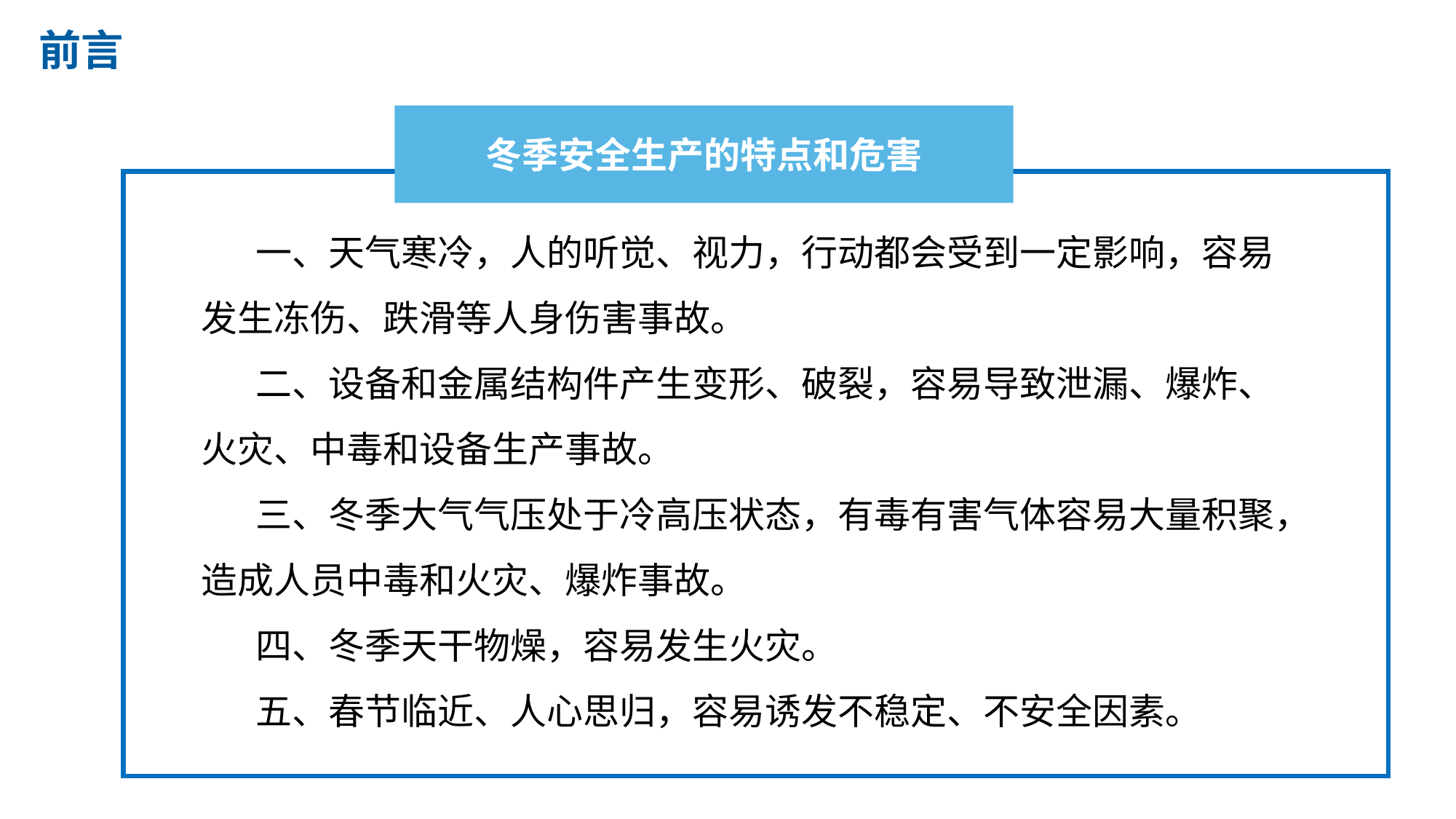

前言
冬季安全生产的特点和危害

一、天气寒冷，人的听觉、视力，行动都会受到一定影响，容易发生冻伤、跌滑等人身伤害事故。
二、设备和金属结构件产生变形、破裂，容易导致泄漏、爆炸、火灾、中毒和设备生产事故。
三、冬季大气气压处于冷高压状态，有毒有害气体容易大量积聚，造成人员中毒和火灾、爆炸事故。
四、冬季天干物燥，容易发生火灾。
五、春节临近、人心思归，容易诱发不稳定、不安全因素。